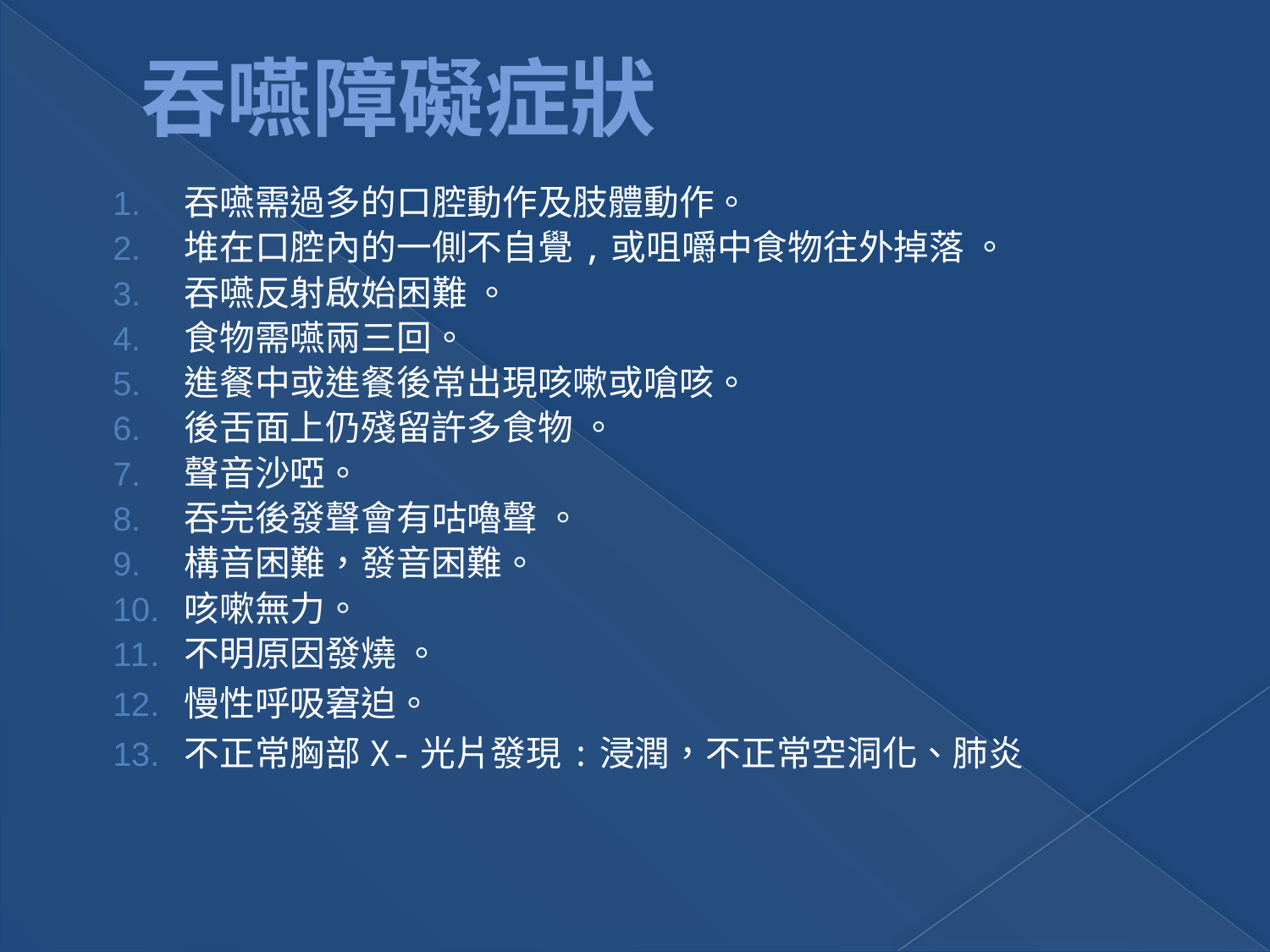

# 吞嚥障礙症狀
吞嚥需過多的口腔動作及肢體動作。
堆在口腔內的一側不自覺,或咀嚼中食物往外掉落 。
吞嚥反射啟始困難 。
食物需嚥兩三回。
進餐中或進餐後常出現咳嗽或嗆咳。
後舌面上仍殘留許多食物 。
聲音沙啞。
吞完後發聲會有咕嚕聲 。
構音困難，發音困難。
咳嗽無力。
不明原因發燒 。
慢性呼吸窘迫。
不正常胸部X-光片發現:浸潤，不正常空洞化、肺炎